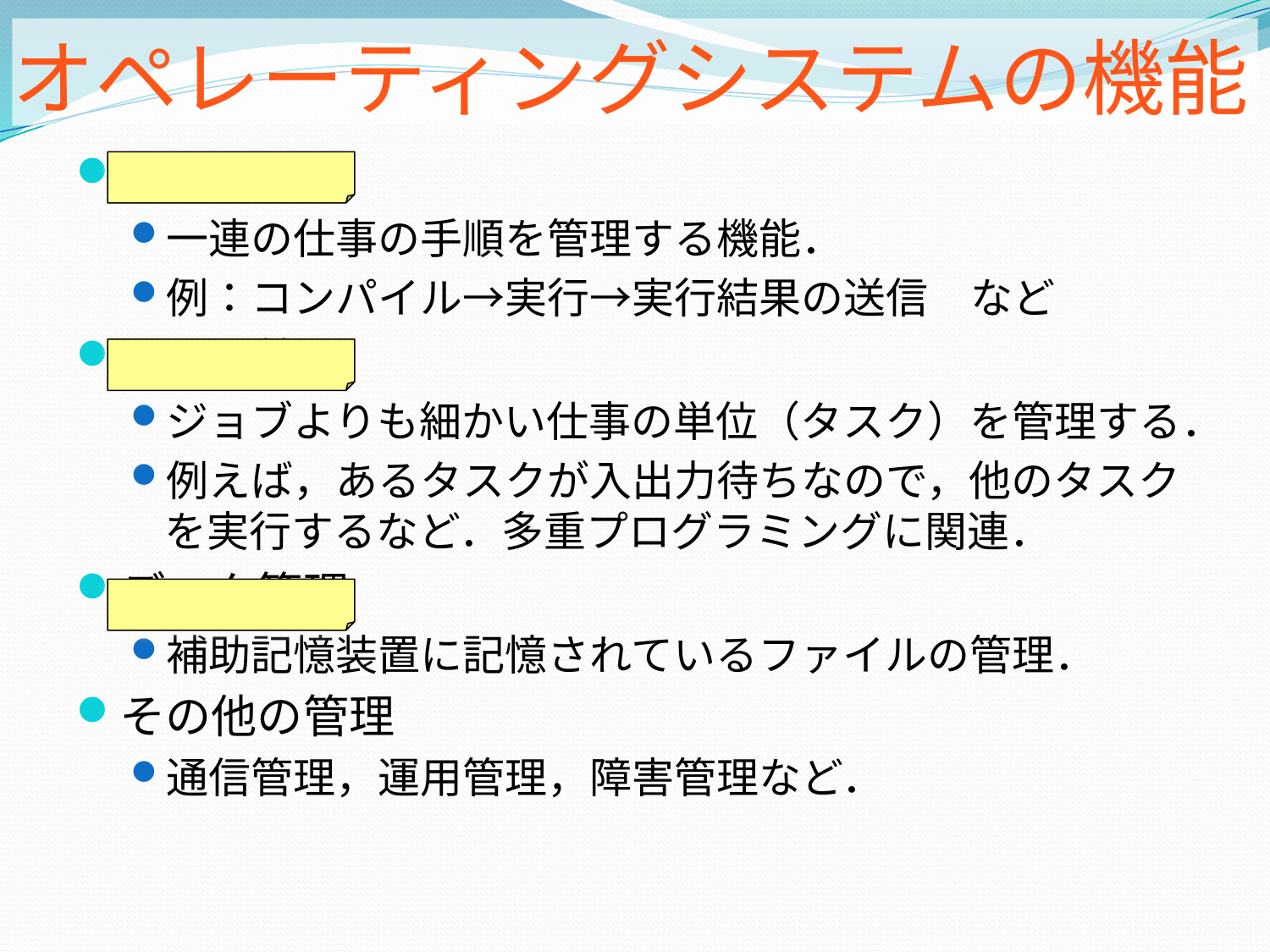

# オペレーティングシステムの機能
ジョブ管理
一連の仕事の手順を管理する機能．
例：コンパイル→実行→実行結果の送信　など
タスク管理
ジョブよりも細かい仕事の単位（タスク）を管理する．
例えば，あるタスクが入出力待ちなので，他のタスクを実行するなど．多重プログラミングに関連．
データ管理
補助記憶装置に記憶されているファイルの管理．
その他の管理
通信管理，運用管理，障害管理など．